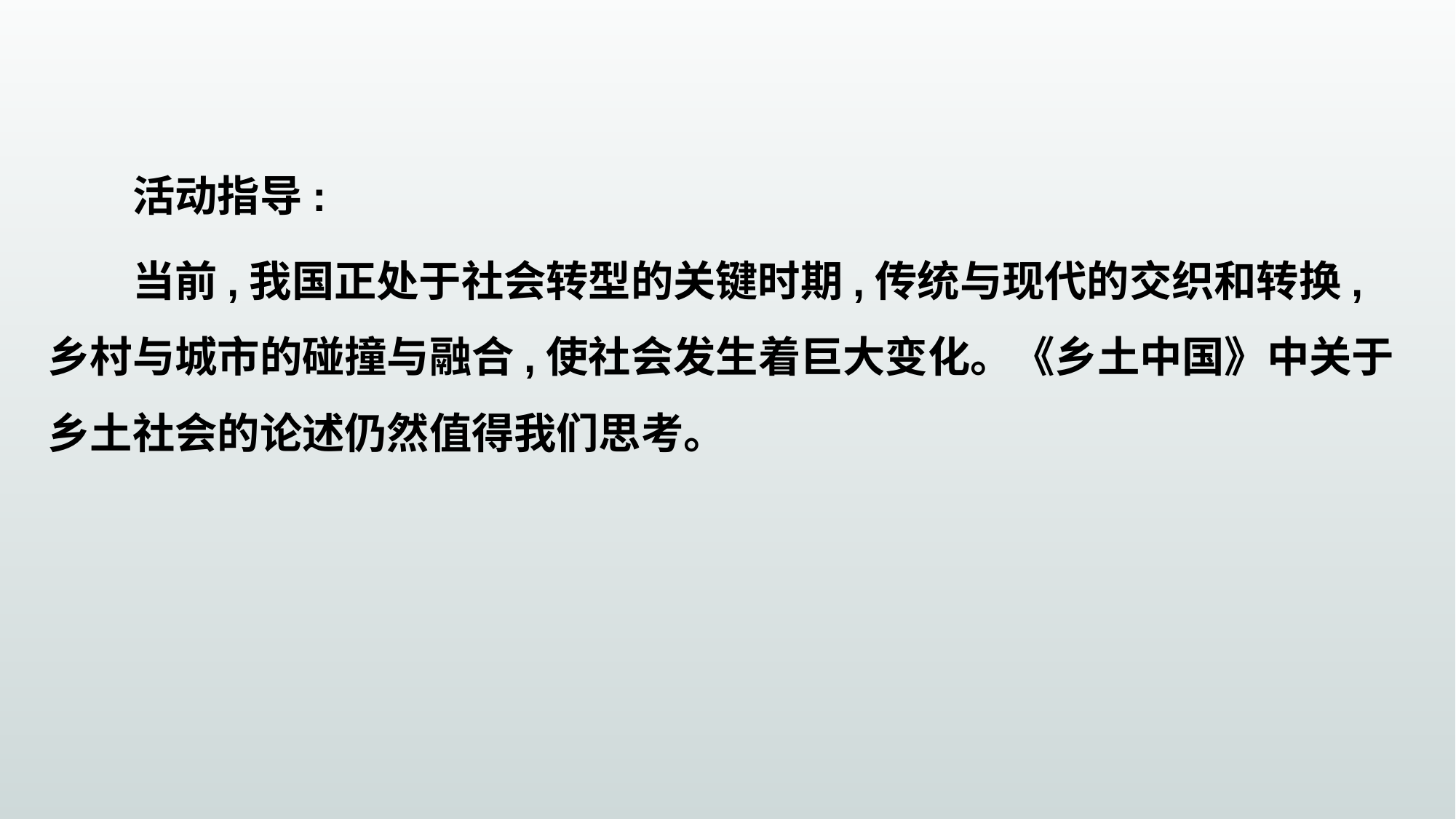

活动指导:
　　当前,我国正处于社会转型的关键时期,传统与现代的交织和转换,乡村与城市的碰撞与融合,使社会发生着巨大变化。《乡土中国》中关于乡土社会的论述仍然值得我们思考。